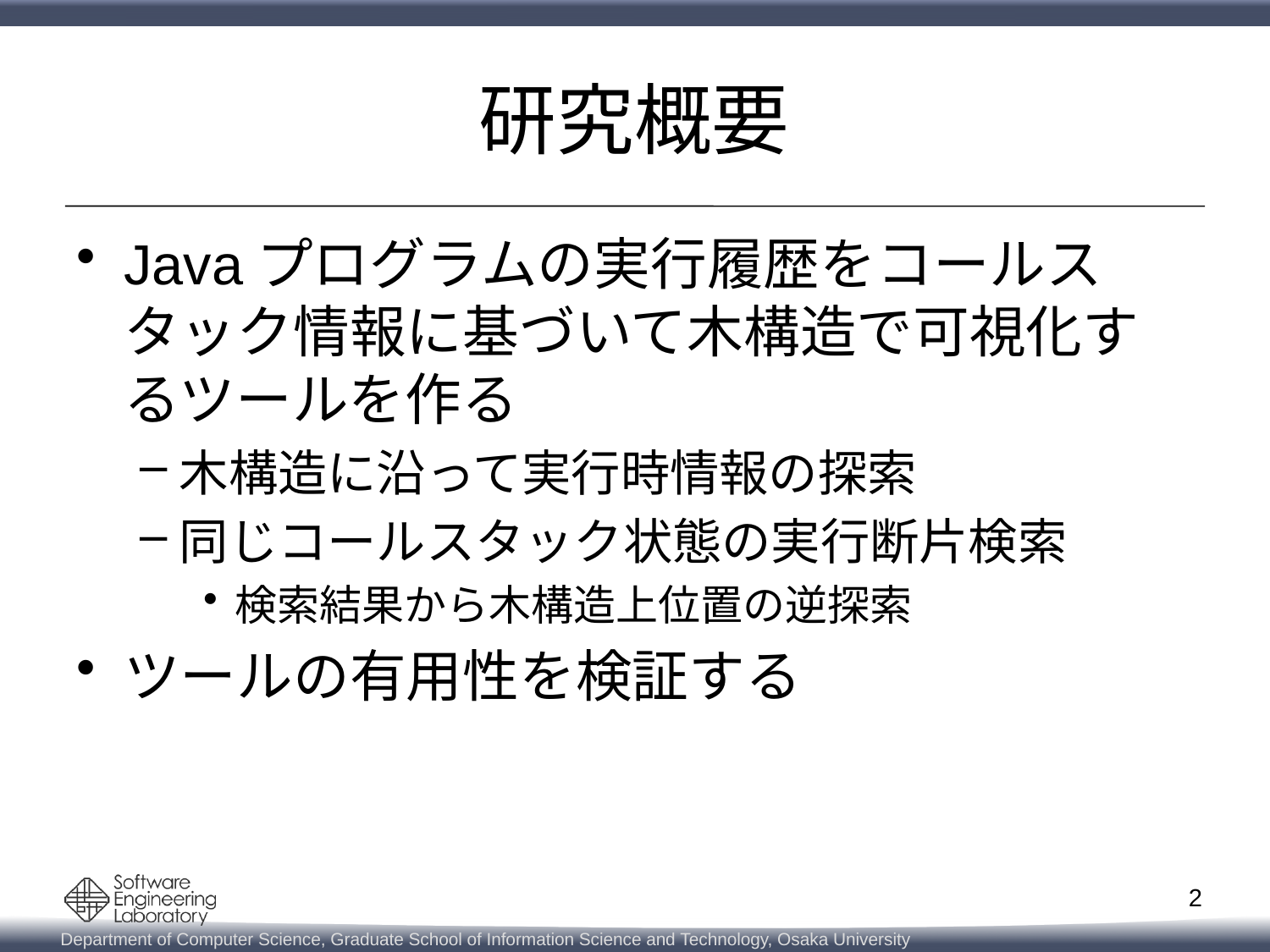

# 研究概要
Javaプログラムの実行履歴をコールスタック情報に基づいて木構造で可視化するツールを作る
木構造に沿って実行時情報の探索
同じコールスタック状態の実行断片検索
検索結果から木構造上位置の逆探索
ツールの有用性を検証する

2